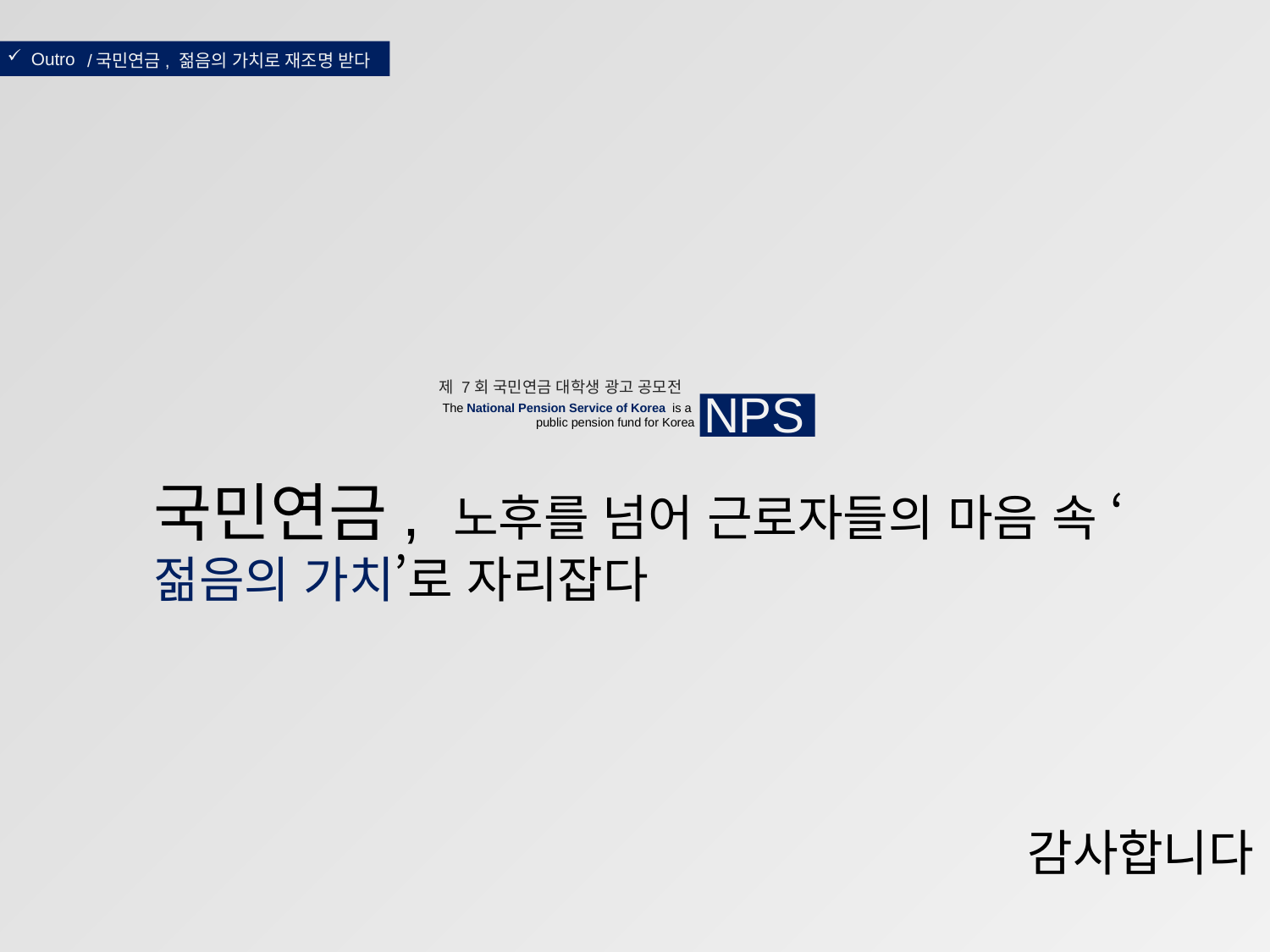

Outro
/국민연금, 젊음의 가치로 재조명 받다
제 7회 국민연금 대학생 광고 공모전
NPS
The National Pension Service of Korea  is a
public pension fund for Korea

국민연금, 노후를 넘어 근로자들의 마음 속 ‘젊음의 가치’로 자리잡다
감사합니다